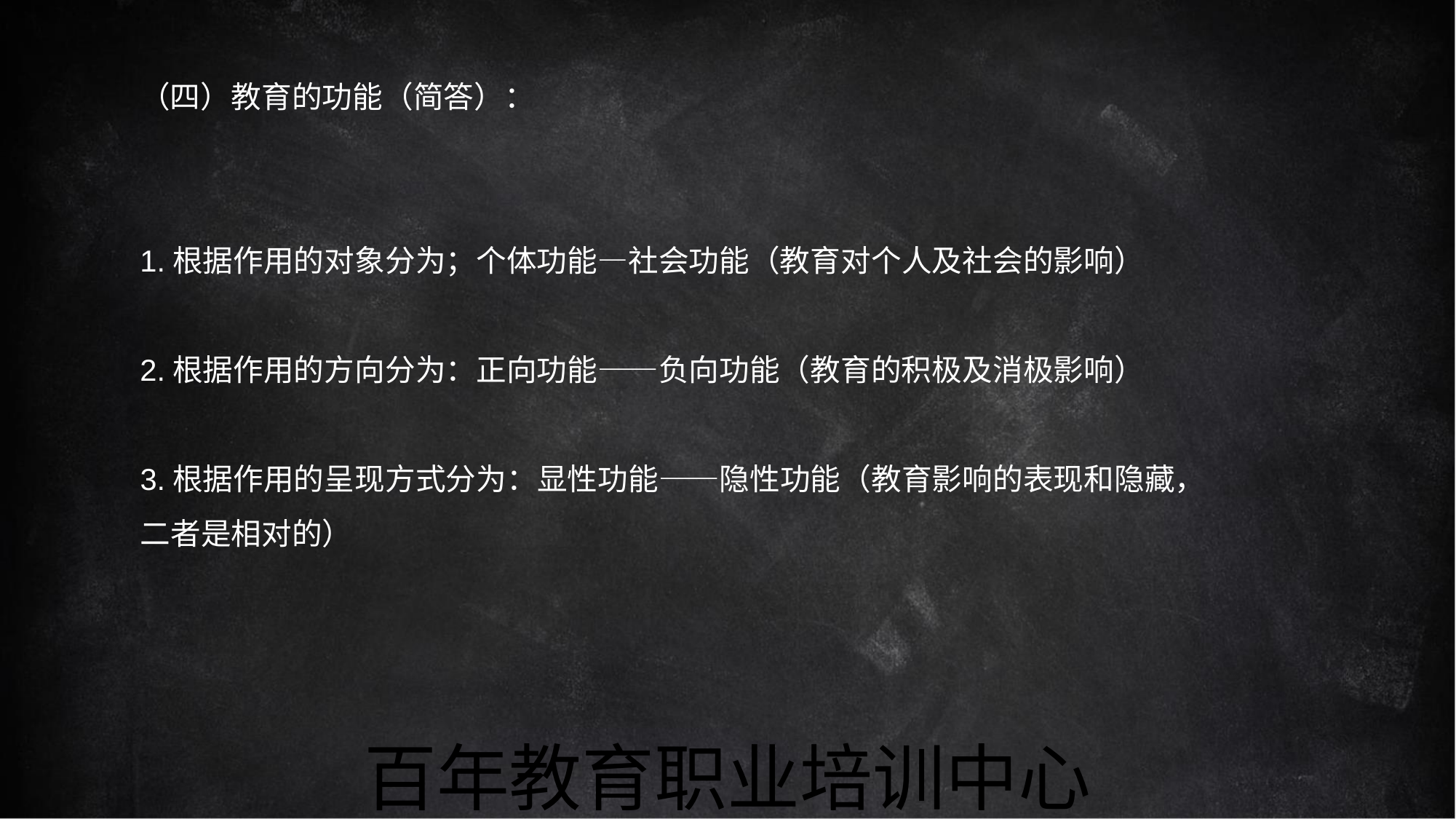

（四）教育的功能（简答）：
1.根据作用的对象分为；个体功能—社会功能（教育对个人及社会的影响）
2.根据作用的方向分为：正向功能——负向功能（教育的积极及消极影响）
3.根据作用的呈现方式分为：显性功能——隐性功能（教育影响的表现和隐藏，
二者是相对的）
百年教育职业培训中心